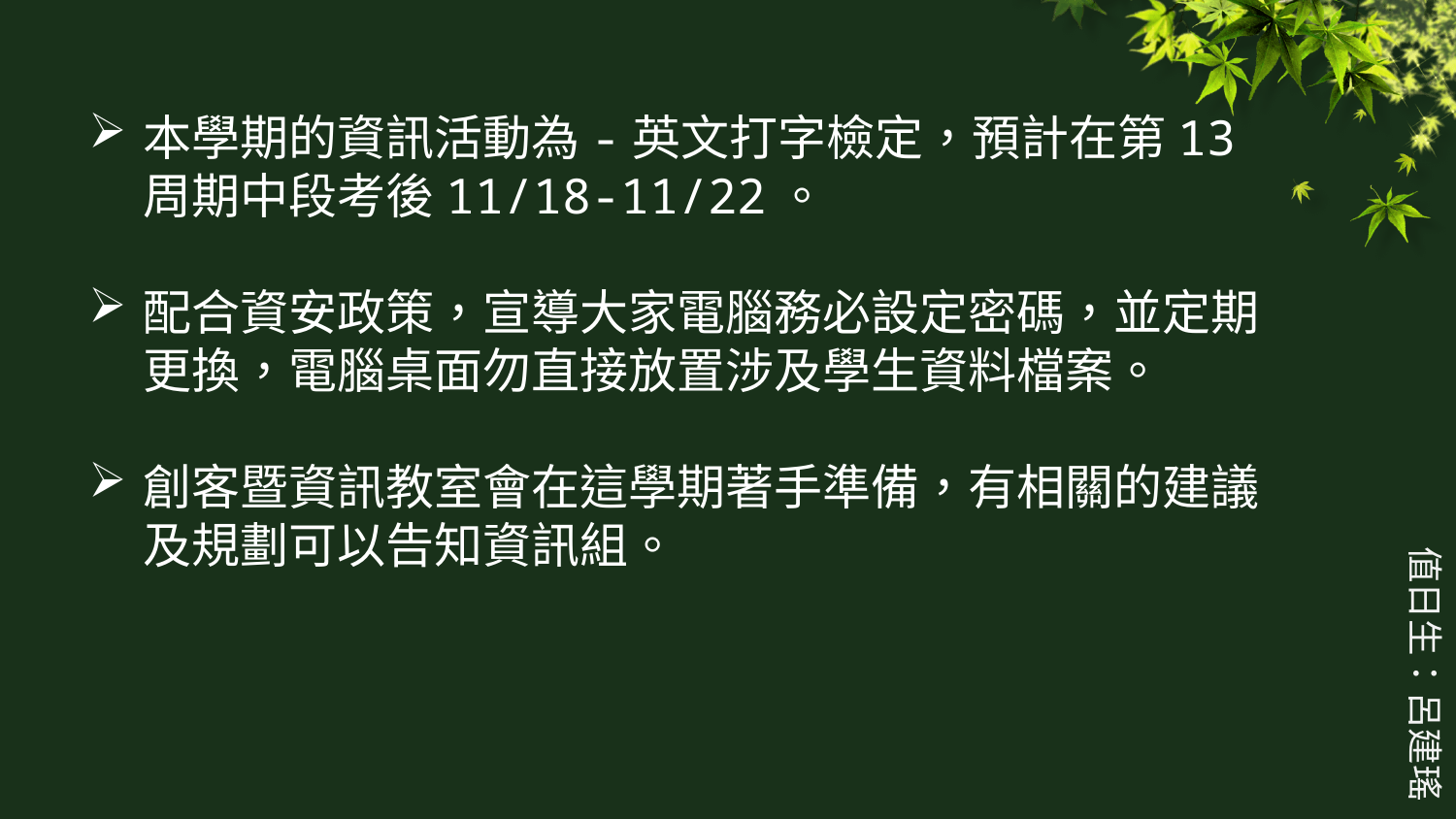

本學期的資訊活動為-英文打字檢定，預計在第13周期中段考後11/18-11/22。

配合資安政策，宣導大家電腦務必設定密碼，並定期更換，電腦桌面勿直接放置涉及學生資料檔案。

創客暨資訊教室會在這學期著手準備，有相關的建議及規劃可以告知資訊組。
值日生：呂建瑤